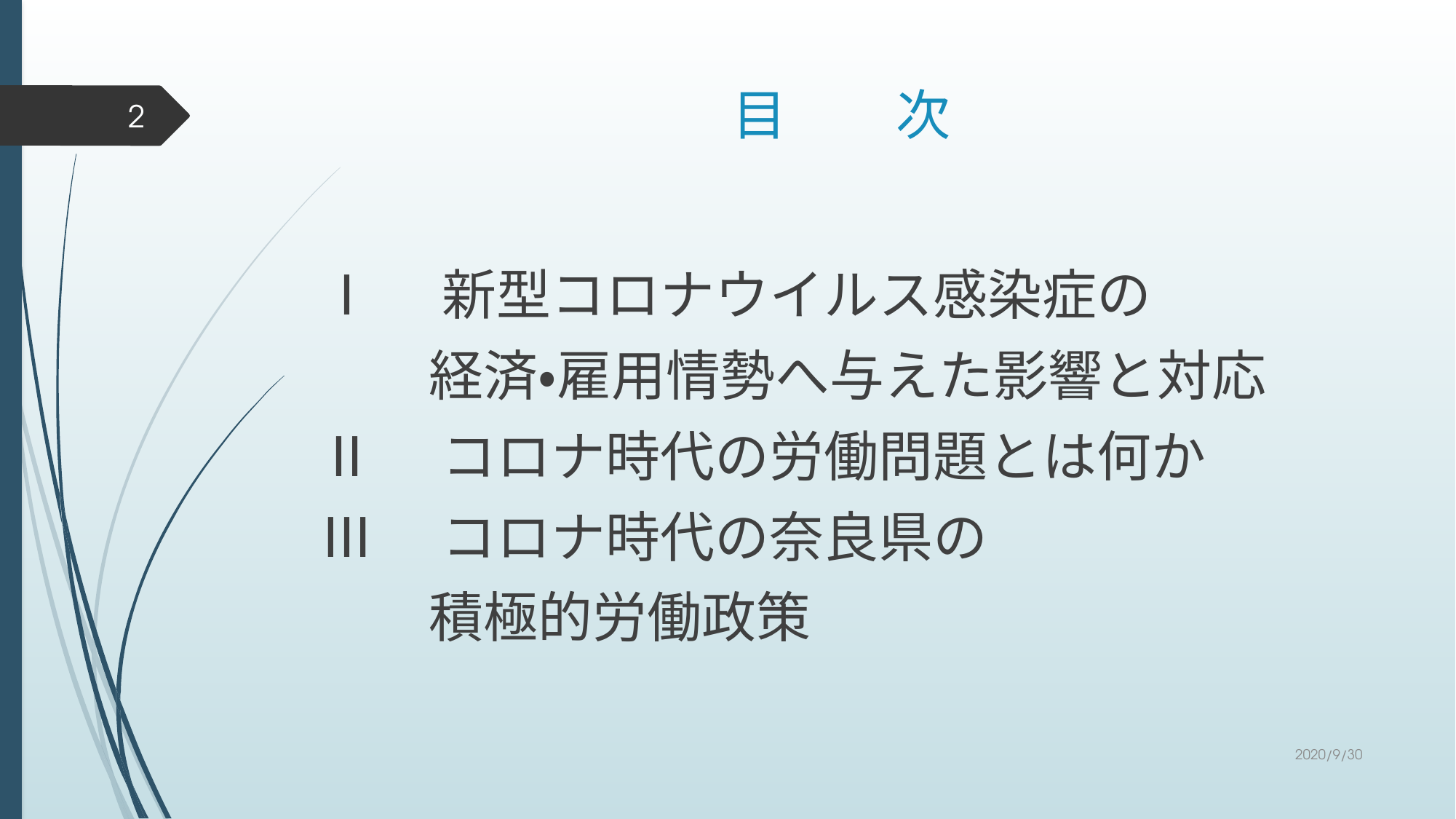

# 目　　次
2
Ⅰ　新型コロナウイルス感染症の
　　経済・雇用情勢へ与えた影響と対応
Ⅱ　コロナ時代の労働問題とは何か
Ⅲ　コロナ時代の奈良県の
　　積極的労働政策
2020/9/30